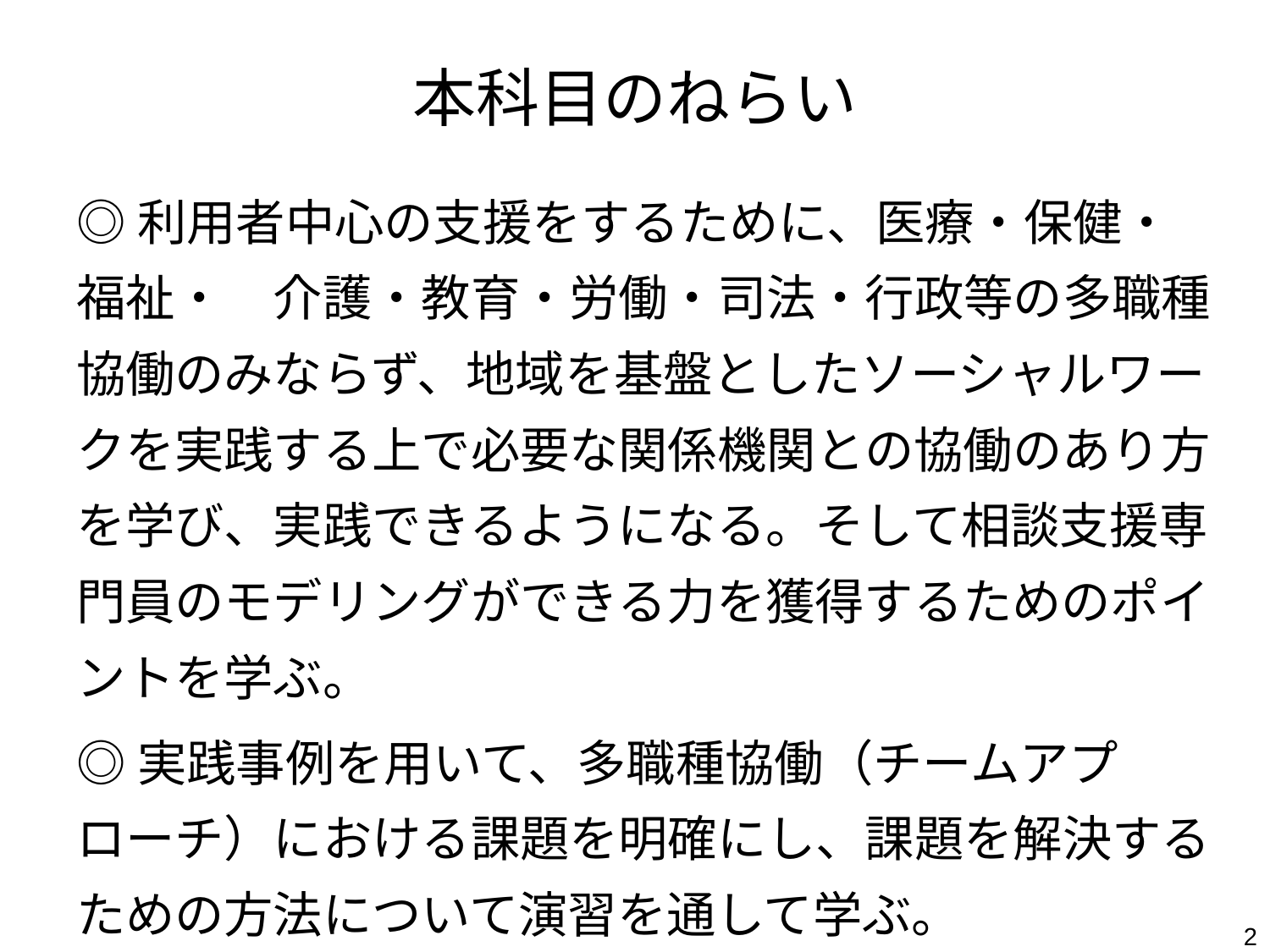

# 本科目のねらい
◎利用者中心の支援をするために、医療・保健・福祉・　介護・教育・労働・司法・行政等の多職種協働のみならず、地域を基盤としたソーシャルワークを実践する上で必要な関係機関との協働のあり方を学び、実践できるようになる。そして相談支援専門員のモデリングができる力を獲得するためのポイントを学ぶ。
◎実践事例を用いて、多職種協働（チームアプローチ）における課題を明確にし、課題を解決するための方法について演習を通して学ぶ。
2